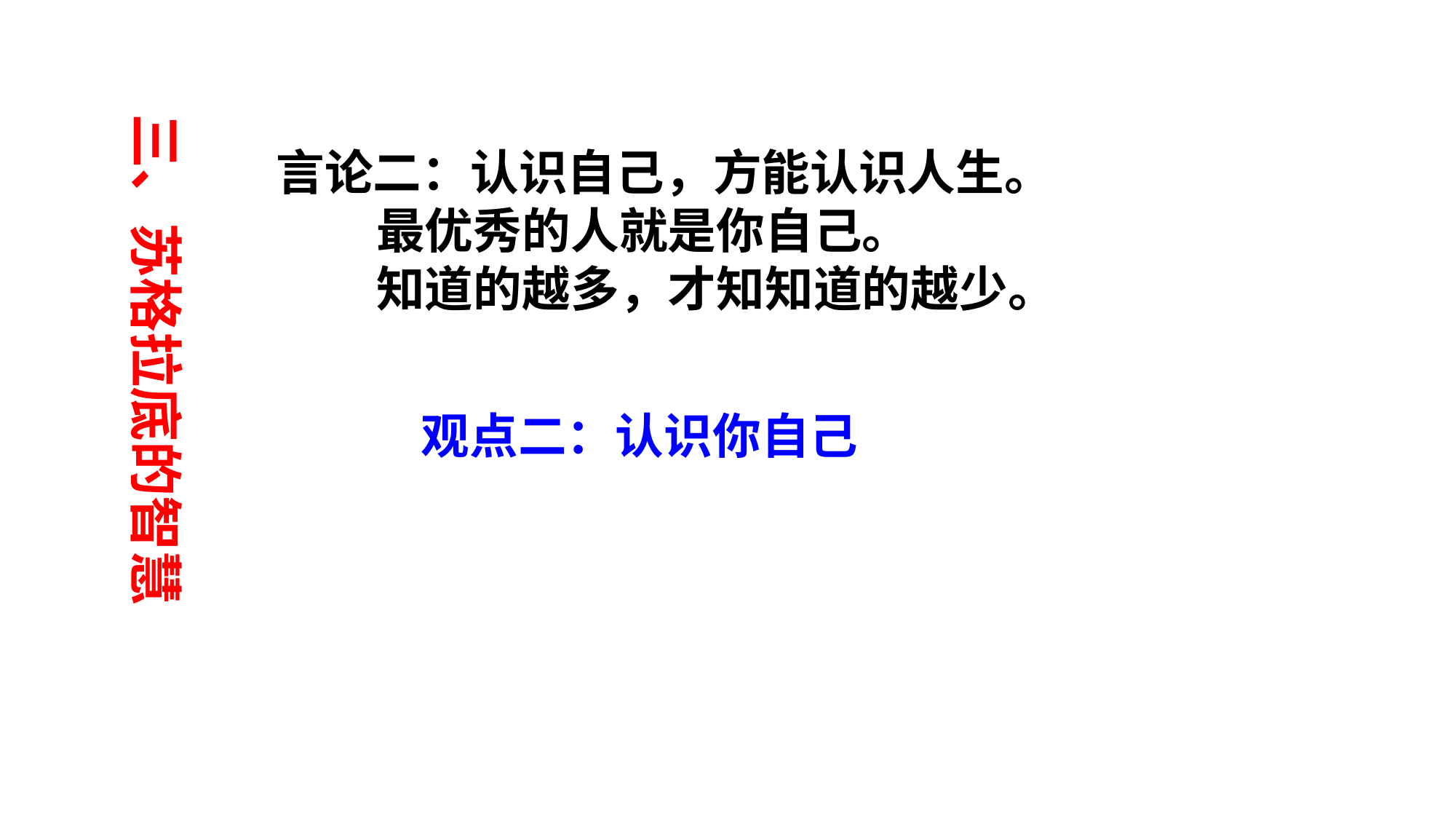

三、苏格拉底的智慧
言论二：认识自己，方能认识人生。
        最优秀的人就是你自己。
        知道的越多，才知知道的越少。
观点二：认识你自己